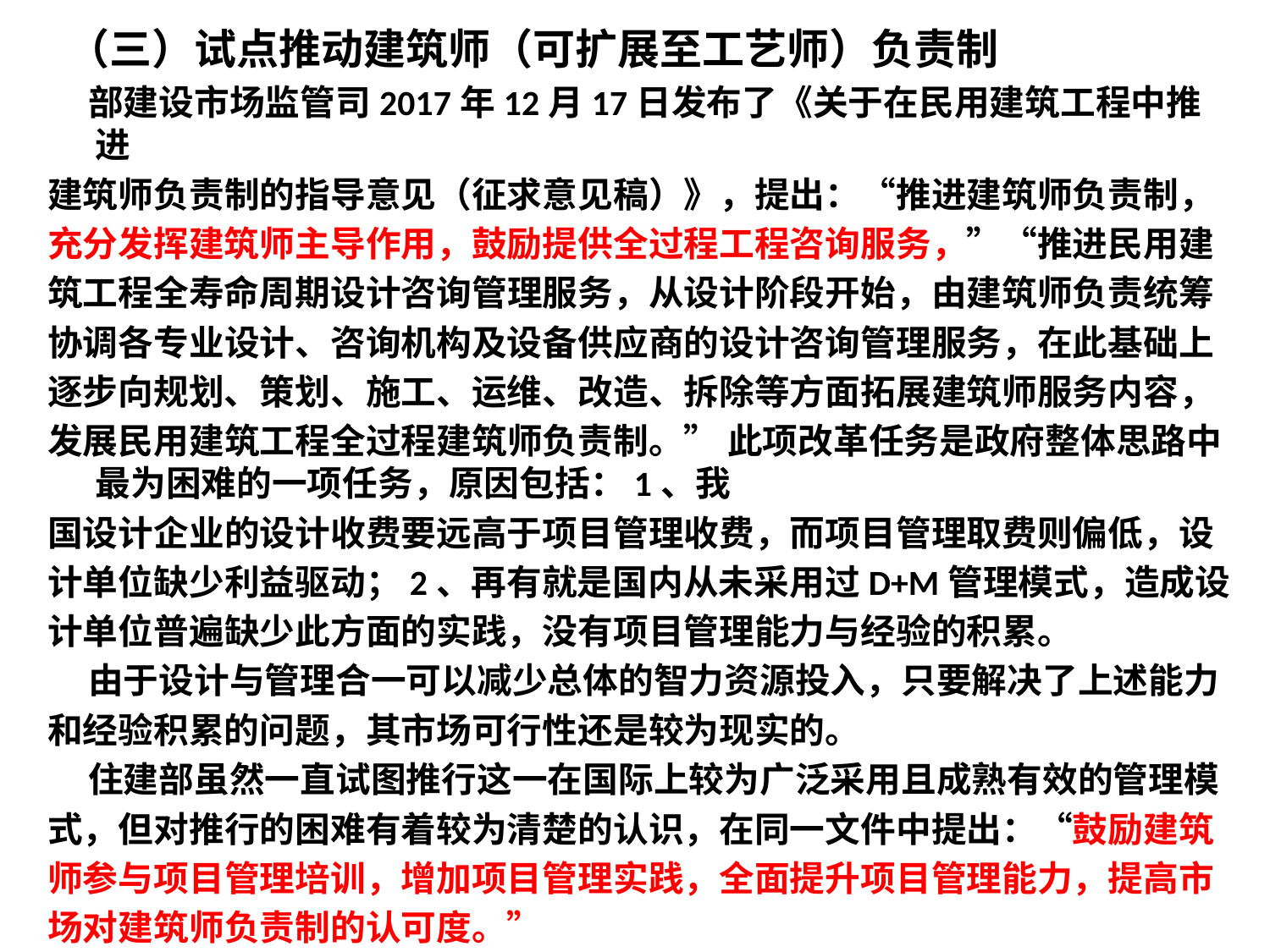

（三）试点推动建筑师（可扩展至工艺师）负责制
    部建设市场监管司2017年12月17日发布了《关于在民用建筑工程中推进
建筑师负责制的指导意见（征求意见稿）》，提出：“推进建筑师负责制，
充分发挥建筑师主导作用，鼓励提供全过程工程咨询服务，”“推进民用建
筑工程全寿命周期设计咨询管理服务，从设计阶段开始，由建筑师负责统筹
协调各专业设计、咨询机构及设备供应商的设计咨询管理服务，在此基础上
逐步向规划、策划、施工、运维、改造、拆除等方面拓展建筑师服务内容，
发展民用建筑工程全过程建筑师负责制。” 此项改革任务是政府整体思路中最为困难的一项任务，原因包括：1、我
国设计企业的设计收费要远高于项目管理收费，而项目管理取费则偏低，设
计单位缺少利益驱动；2、再有就是国内从未采用过D+M管理模式，造成设
计单位普遍缺少此方面的实践，没有项目管理能力与经验的积累。
    由于设计与管理合一可以减少总体的智力资源投入，只要解决了上述能力
和经验积累的问题，其市场可行性还是较为现实的。
    住建部虽然一直试图推行这一在国际上较为广泛采用且成熟有效的管理模
式，但对推行的困难有着较为清楚的认识，在同一文件中提出：“鼓励建筑
师参与项目管理培训，增加项目管理实践，全面提升项目管理能力，提高市
场对建筑师负责制的认可度。”

#